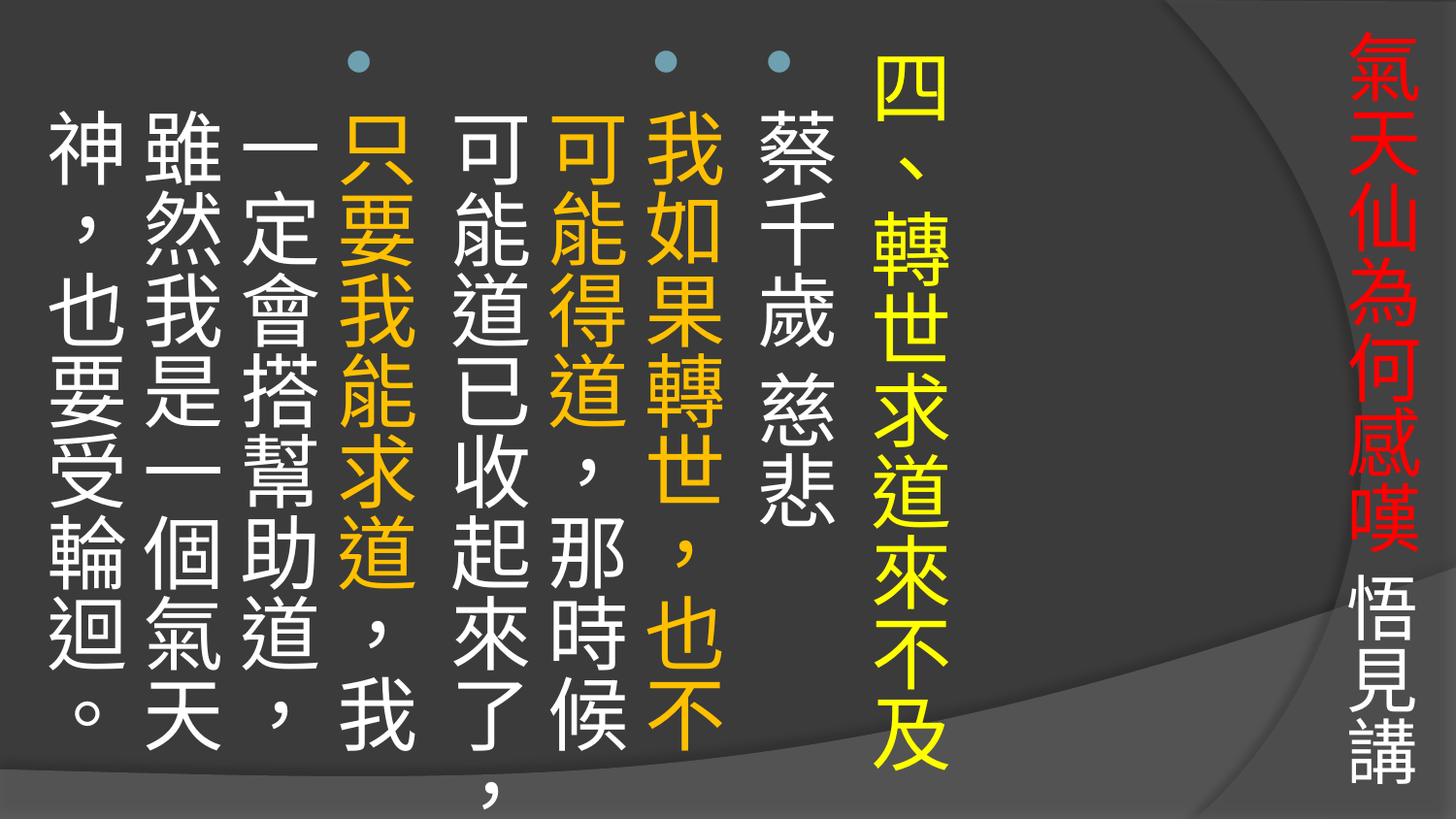

# 氣天仙為何感嘆 悟見講
四、轉世求道來不及
蔡千歲 慈悲
我如果轉世，也不可能得道，那時候可能道已收起來了，
只要我能求道，我一定會搭幫助道，雖然我是一個氣天神，也要受輪迴。